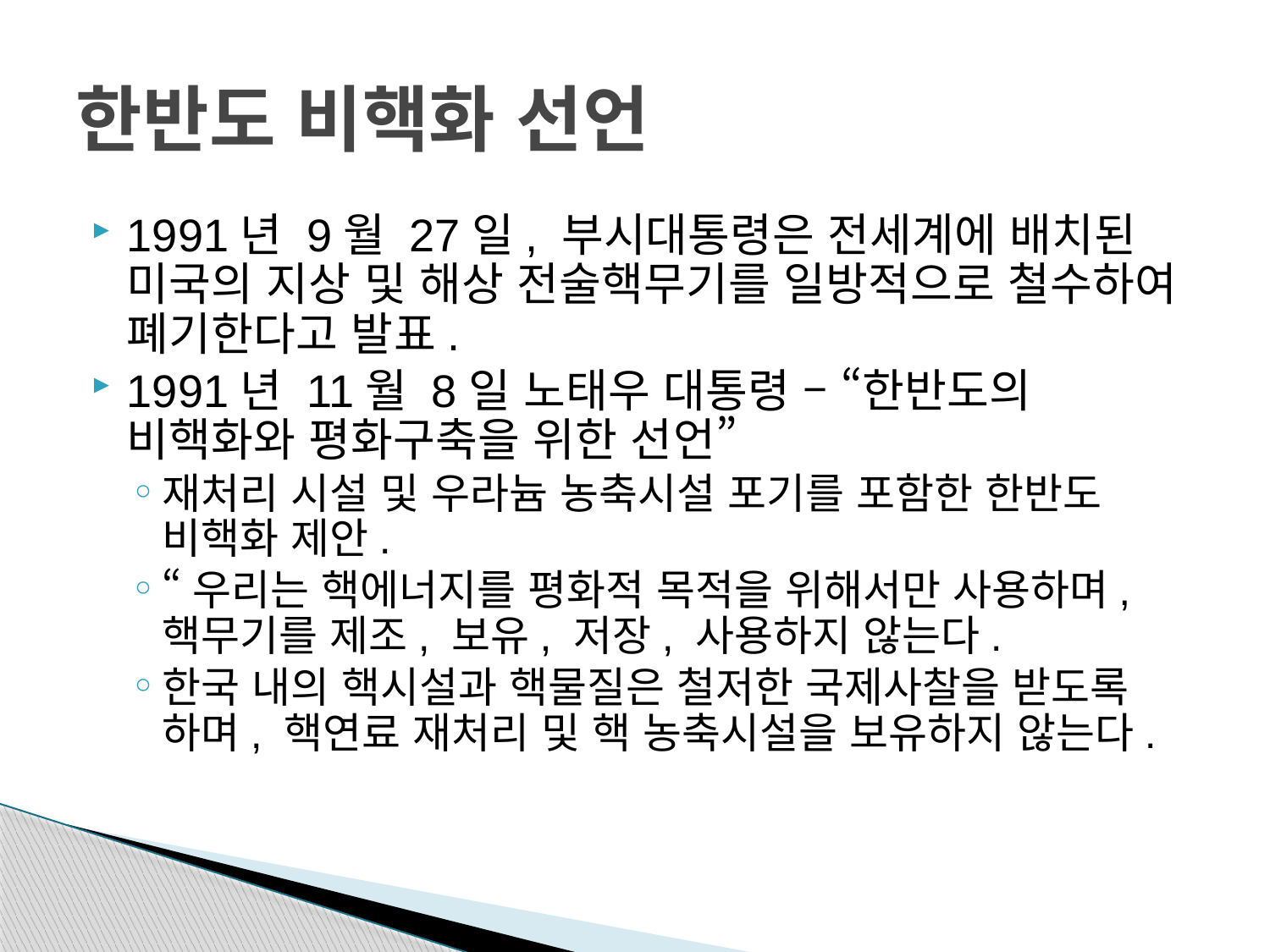

# 한반도 비핵화 선언
1991년 9월 27일, 부시대통령은 전세계에 배치된 미국의 지상 및 해상 전술핵무기를 일방적으로 철수하여 폐기한다고 발표.
1991년 11월 8일 노태우 대통령 – “한반도의 비핵화와 평화구축을 위한 선언”
재처리 시설 및 우라늄 농축시설 포기를 포함한 한반도 비핵화 제안.
“우리는 핵에너지를 평화적 목적을 위해서만 사용하며, 핵무기를 제조, 보유, 저장, 사용하지 않는다.
한국 내의 핵시설과 핵물질은 철저한 국제사찰을 받도록 하며, 핵연료 재처리 및 핵 농축시설을 보유하지 않는다.